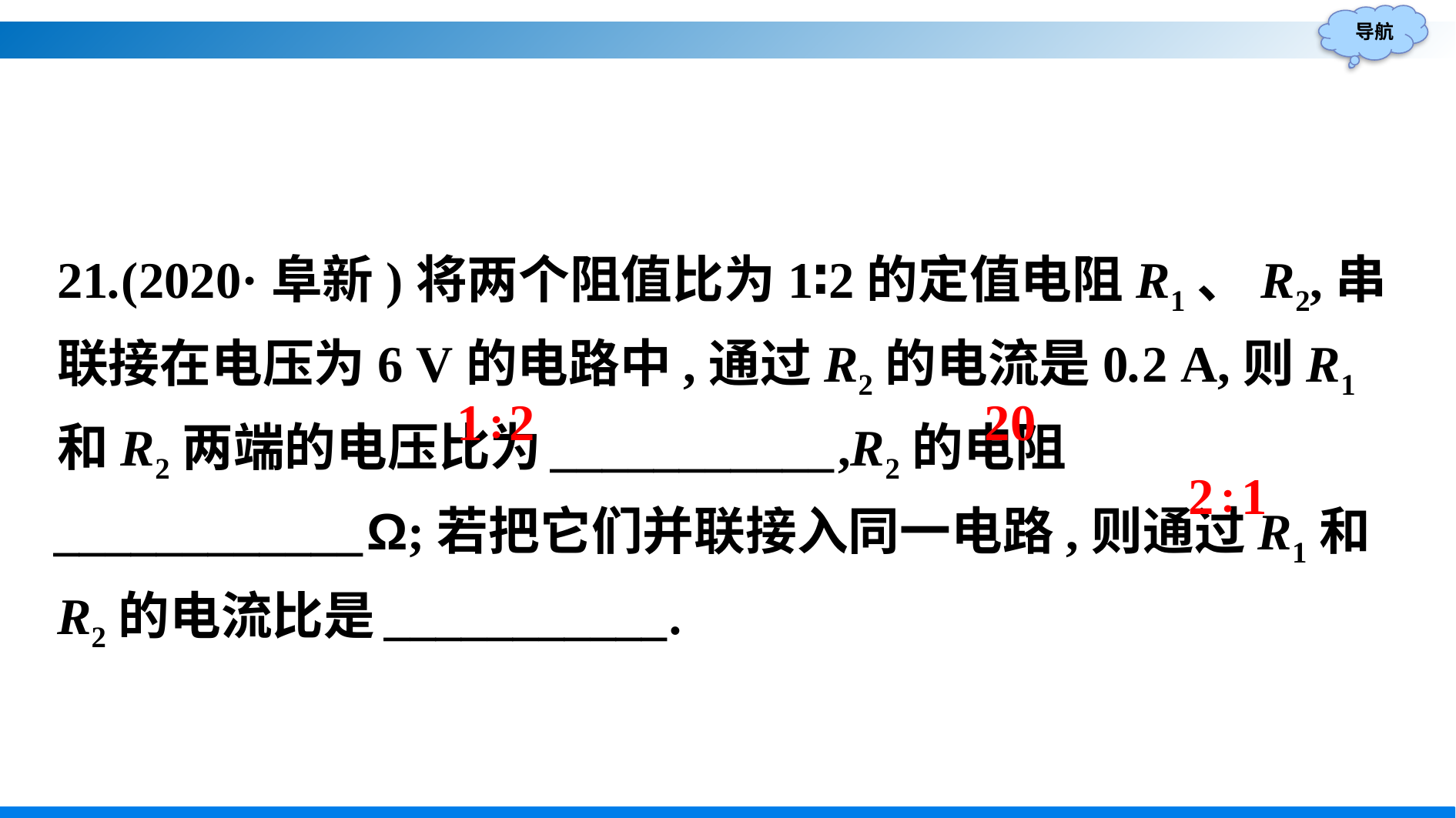

21.(2020·阜新)将两个阻值比为1∶2的定值电阻R1、R2,串联接在电压为6 V的电路中,通过R2的电流是0.2 A,则R1和R2两端的电压比为___________,R2的电阻____________Ω;若把它们并联接入同一电路,则通过R1和R2的电流比是___________.
1∶2
20
2∶1